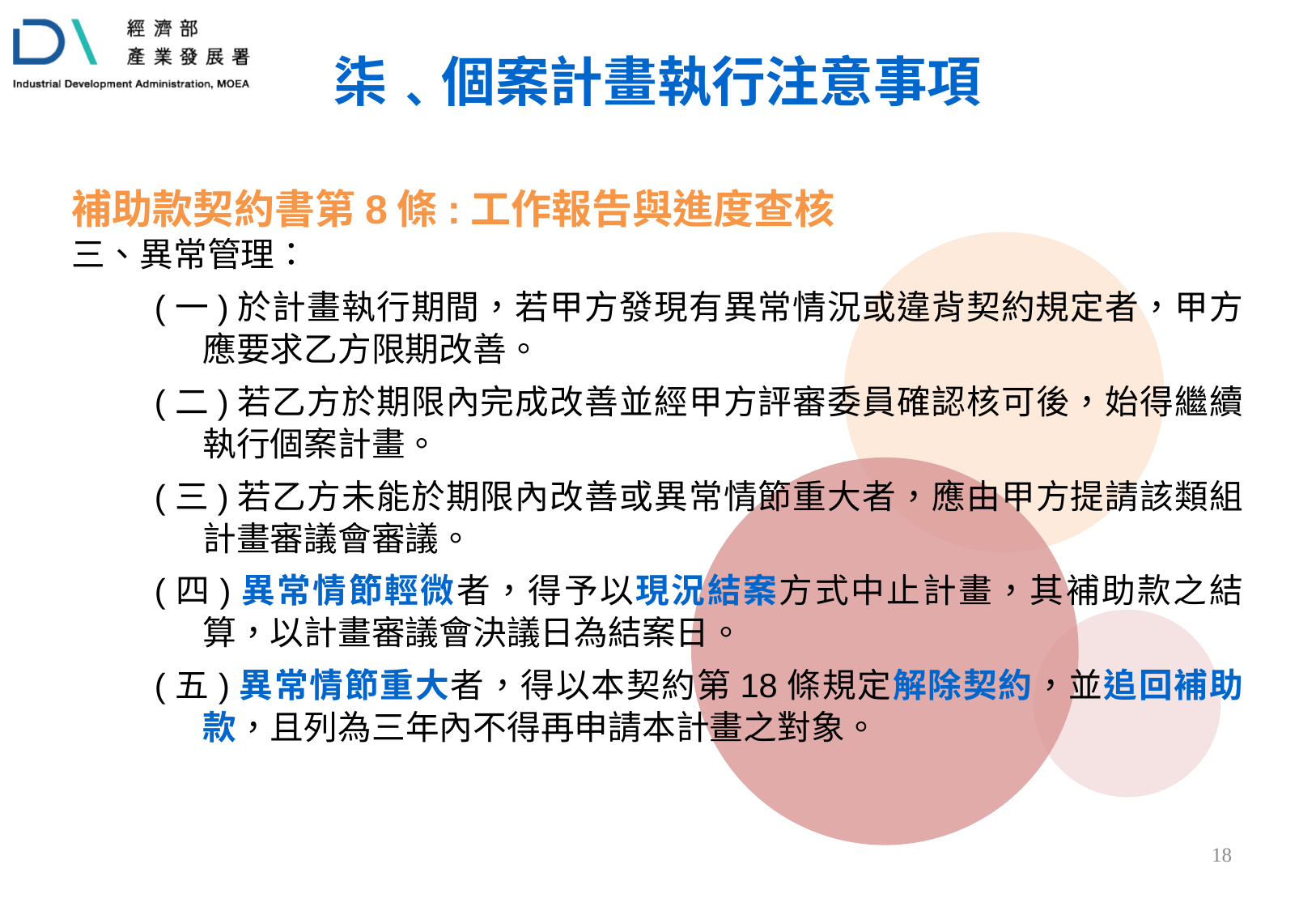

柒﹑個案計畫執行注意事項
補助款契約書第8條:工作報告與進度查核
三、異常管理：
(一)於計畫執行期間，若甲方發現有異常情況或違背契約規定者，甲方應要求乙方限期改善。
(二)若乙方於期限內完成改善並經甲方評審委員確認核可後，始得繼續執行個案計畫。
(三)若乙方未能於期限內改善或異常情節重大者，應由甲方提請該類組計畫審議會審議。
(四)異常情節輕微者，得予以現況結案方式中止計畫，其補助款之結算，以計畫審議會決議日為結案日。
(五)異常情節重大者，得以本契約第18條規定解除契約，並追回補助款，且列為三年內不得再申請本計畫之對象。

18